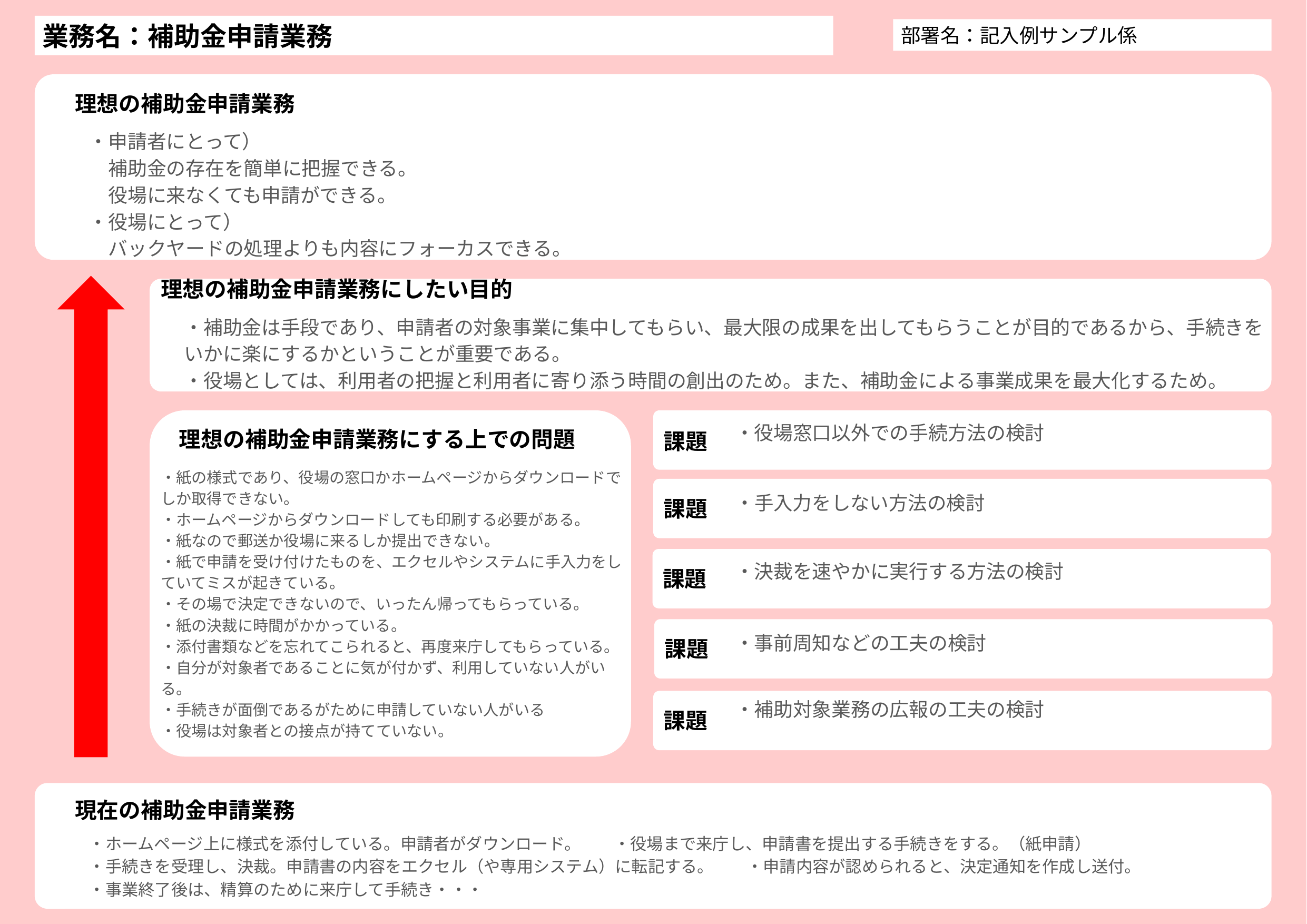

業務名：補助金申請業務
部署名：記入例サンプル係

理想の補助金申請業務
・申請者にとって）
　補助金の存在を簡単に把握できる。
　役場に来なくても申請ができる。
・役場にとって）
　バックヤードの処理よりも内容にフォーカスできる。
理想の補助金申請業務にしたい目的

・補助金は手段であり、申請者の対象事業に集中してもらい、最大限の成果を出してもらうことが目的であるから、手続きをいかに楽にするかということが重要である。
・役場としては、利用者の把握と利用者に寄り添う時間の創出のため。また、補助金による事業成果を最大化するため。
・役場窓口以外での手続方法の検討

理想の補助金申請業務にする上での問題
課題
・紙の様式であり、役場の窓口かホームページからダウンロードでしか取得できない。
・ホームページからダウンロードしても印刷する必要がある。
・紙なので郵送か役場に来るしか提出できない。
・紙で申請を受け付けたものを、エクセルやシステムに手入力をしていてミスが起きている。
・その場で決定できないので、いったん帰ってもらっている。
・紙の決裁に時間がかかっている。
・添付書類などを忘れてこられると、再度来庁してもらっている。
・自分が対象者であることに気が付かず、利用していない人がいる。
・手続きが面倒であるがために申請していない人がいる
・役場は対象者との接点が持てていない。

・手入力をしない方法の検討
課題
・決裁を速やかに実行する方法の検討

課題

・事前周知などの工夫の検討
課題
・補助対象業務の広報の工夫の検討

課題

現在の補助金申請業務
・ホームページ上に様式を添付している。申請者がダウンロード。　　・役場まで来庁し、申請書を提出する手続きをする。（紙申請）
・手続きを受理し、決裁。申請書の内容をエクセル（や専用システム）に転記する。　　・申請内容が認められると、決定通知を作成し送付。
・事業終了後は、精算のために来庁して手続き・・・